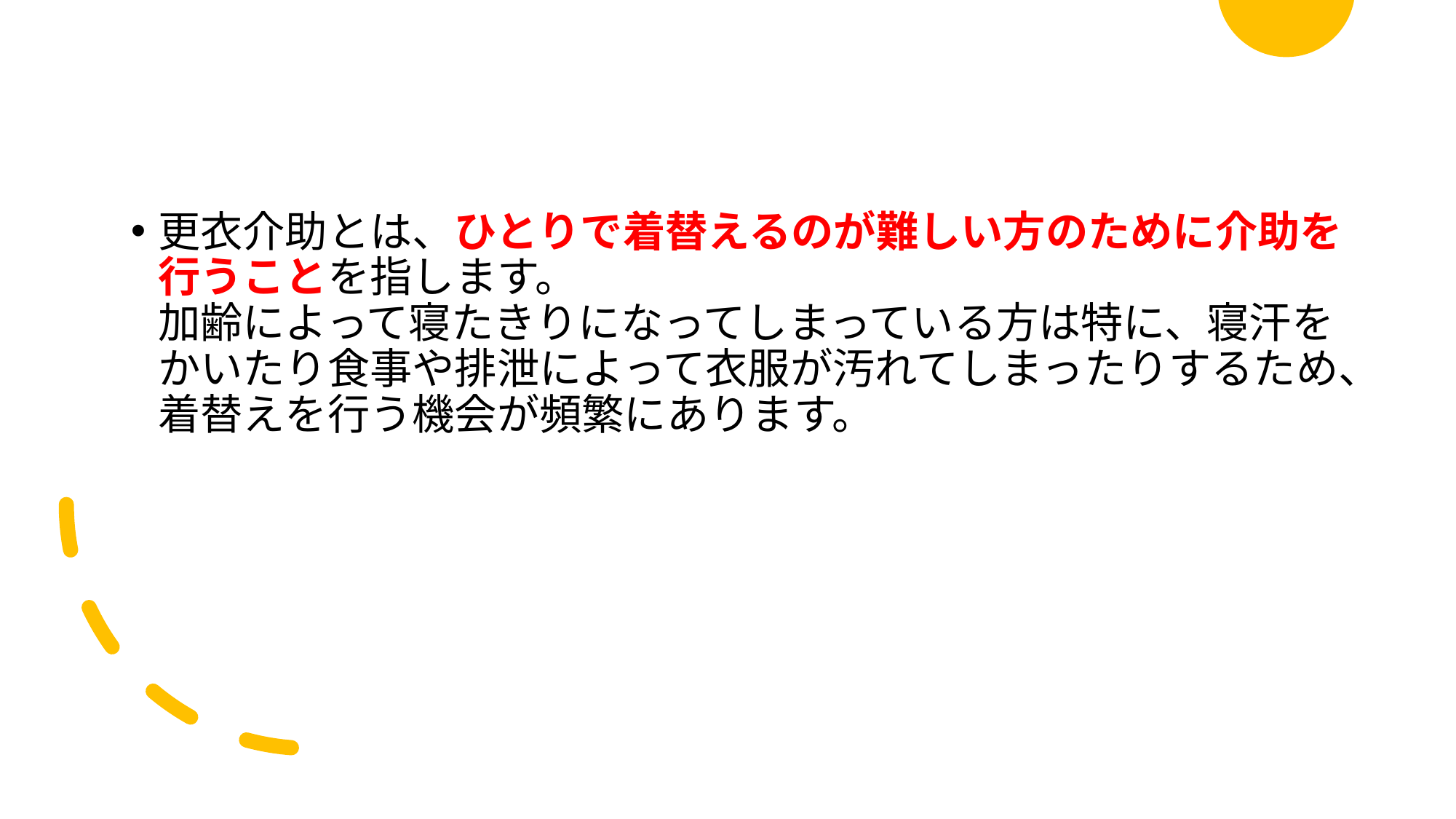

更衣介助とは、ひとりで着替えるのが難しい方のために介助を行うことを指します。
加齢によって寝たきりになってしまっている方は特に、寝汗をかいたり食事や排泄によって衣服が汚れてしまったりするため、着替えを行う機会が頻繁にあります。